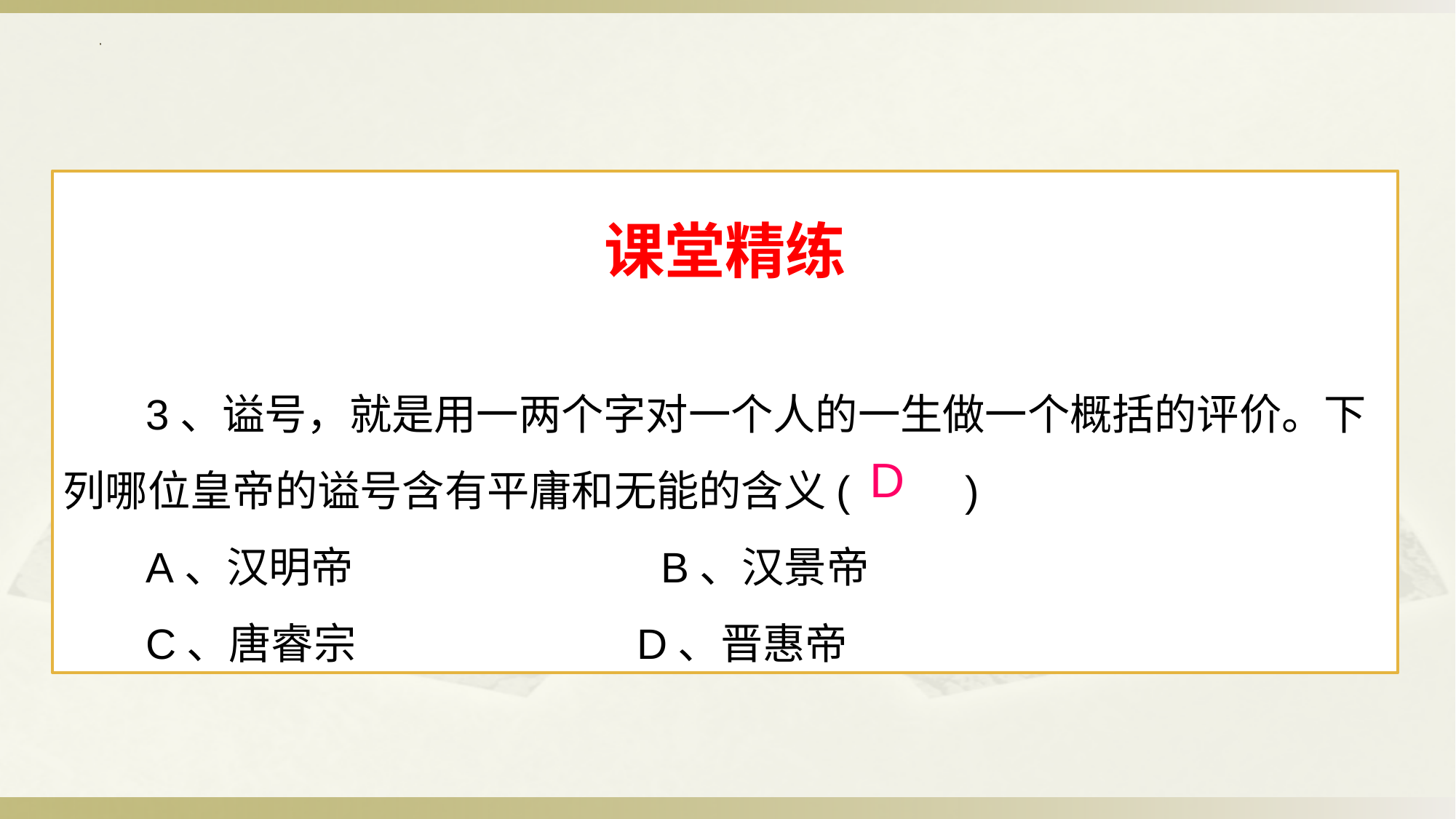

课堂精练

       3、谥号，就是用一两个字对一个人的一生做一个概括的评价。下列哪位皇帝的谥号含有平庸和无能的含义(　　 )
       A、汉明帝  		                B、汉景帝
       C、唐睿宗  	                         D、晋惠帝
D